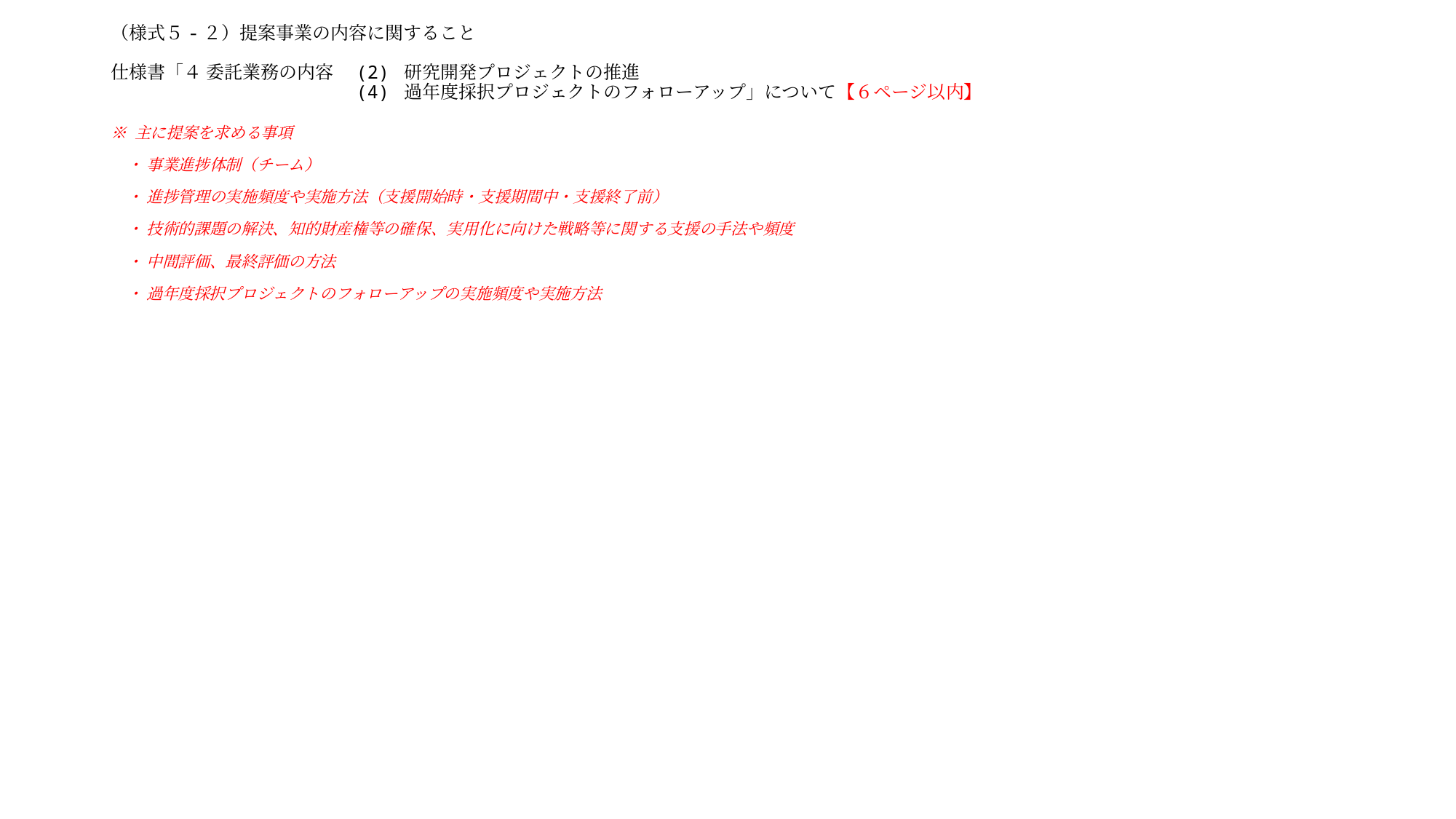

# （様式５-２）提案事業の内容に関すること 仕様書「４ 委託業務の内容　(2) 研究開発プロジェクトの推進 　　　　　　　　　　　　　 (4) 過年度採択プロジェクトのフォローアップ」について【６ページ以内】
※ 主に提案を求める事項
　・ 事業進捗体制（チーム）
　・ 進捗管理の実施頻度や実施方法（支援開始時・支援期間中・支援終了前）
　・ 技術的課題の解決、知的財産権等の確保、実用化に向けた戦略等に関する支援の手法や頻度
　・ 中間評価、最終評価の方法
　・ 過年度採択プロジェクトのフォローアップの実施頻度や実施方法